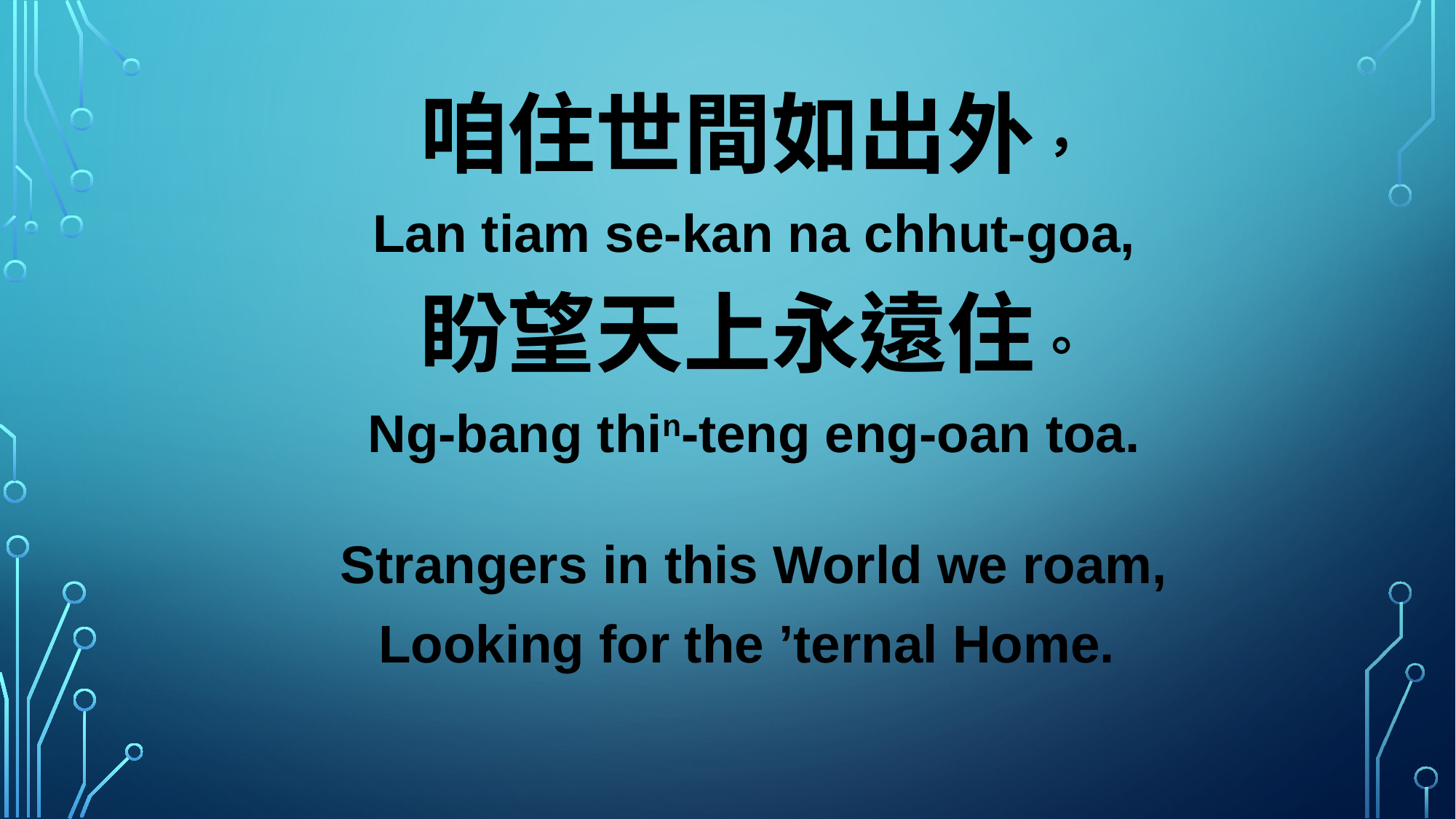

咱住世間如出外，
Lan tiam se-kan na chhut-goa,
盼望天上永遠住。
Ng-bang thin-teng eng-oan toa.

Strangers in this World we roam,
Looking for the ’ternal Home.